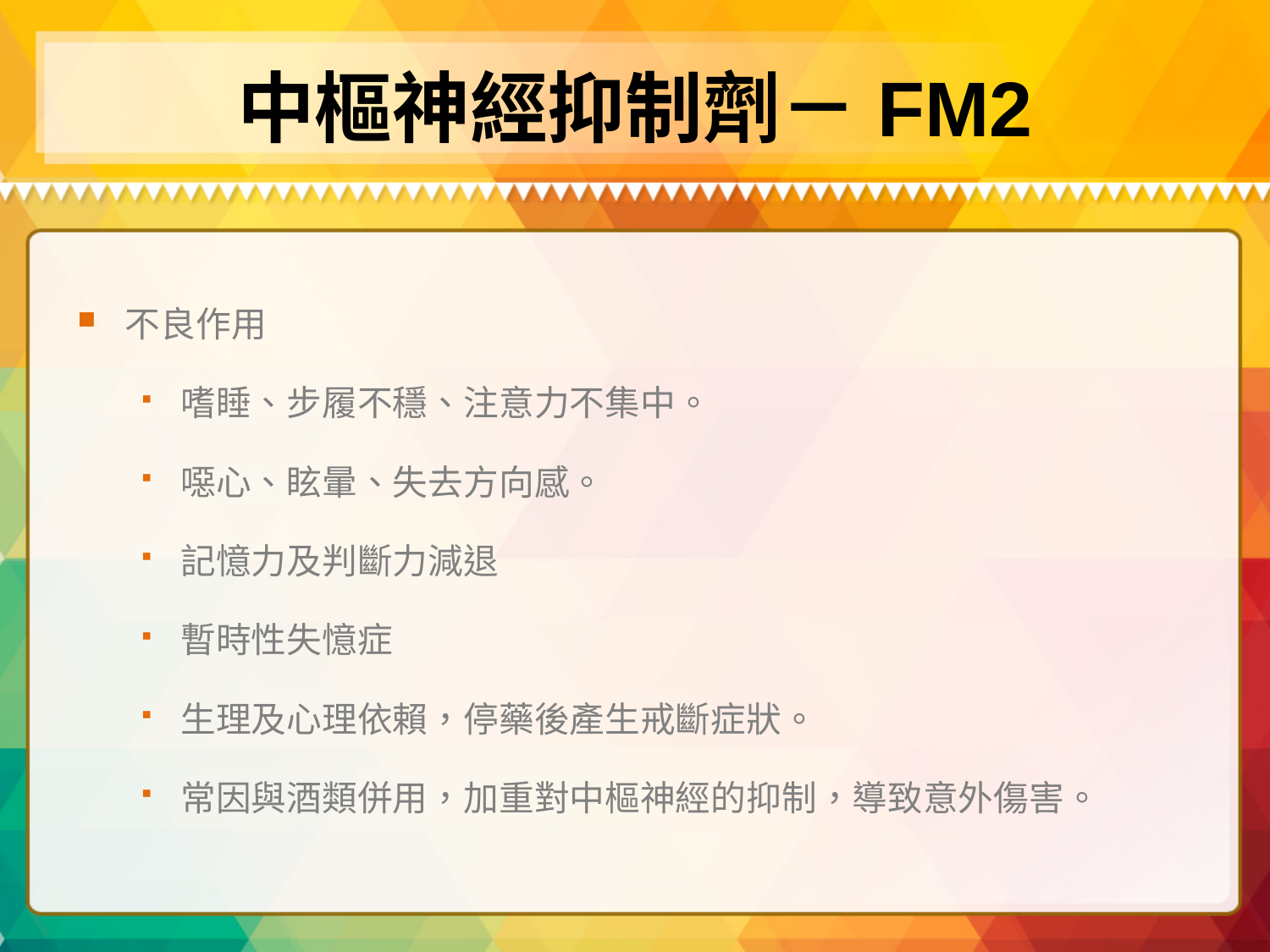

# 中樞神經抑制劑－FM2
不良作用
嗜睡、步履不穩、注意力不集中。
噁心、眩暈、失去方向感。
記憶力及判斷力減退
暫時性失憶症
生理及心理依賴，停藥後產生戒斷症狀。
常因與酒類併用，加重對中樞神經的抑制，導致意外傷害。